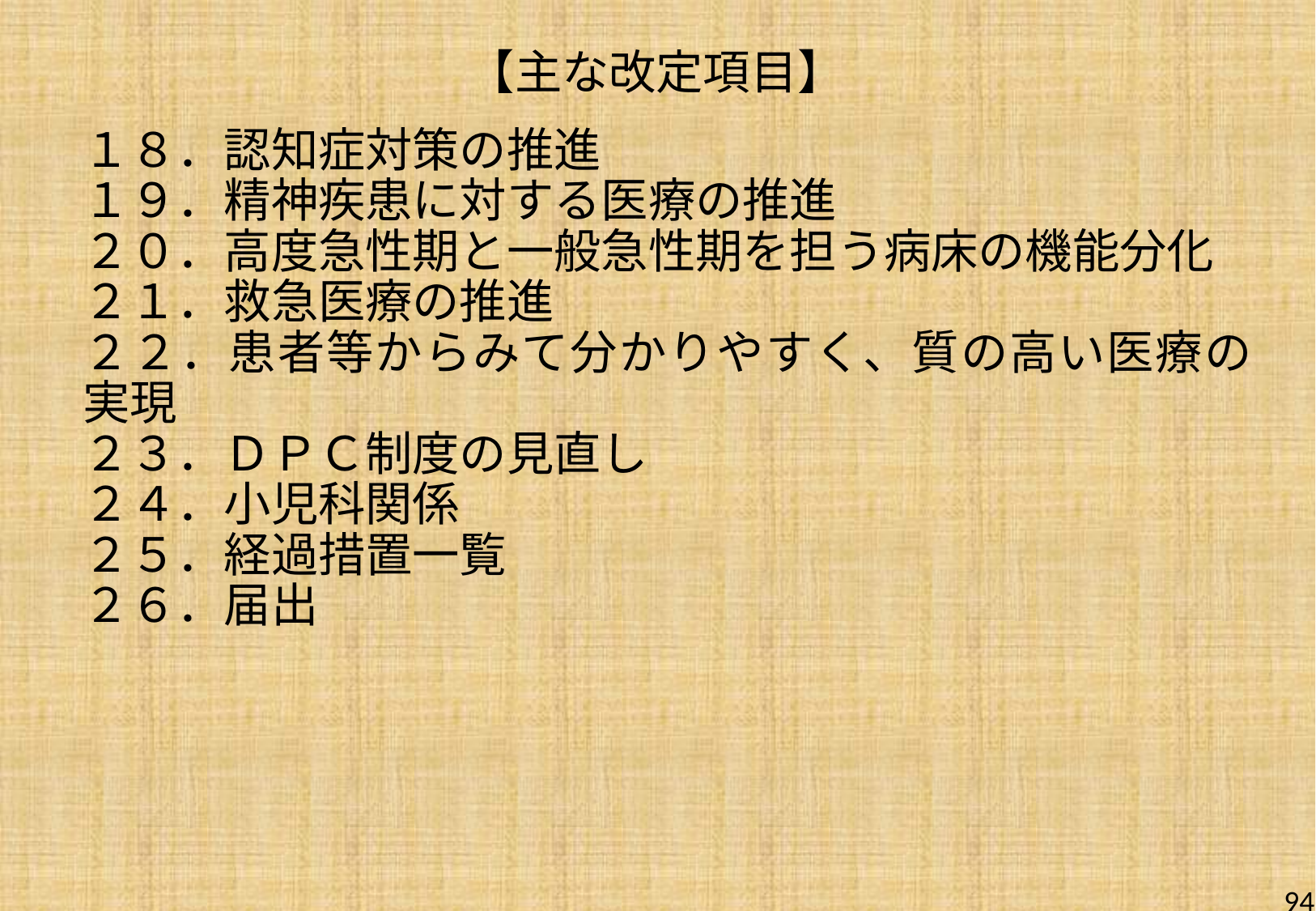

# 【主な改定項目】
１８．認知症対策の推進
１９．精神疾患に対する医療の推進
２０．高度急性期と一般急性期を担う病床の機能分化
２１．救急医療の推進
２２．患者等からみて分かりやすく、質の高い医療の実現
２３．ＤＰＣ制度の見直し
２４．小児科関係
２５．経過措置一覧
２６．届出
94